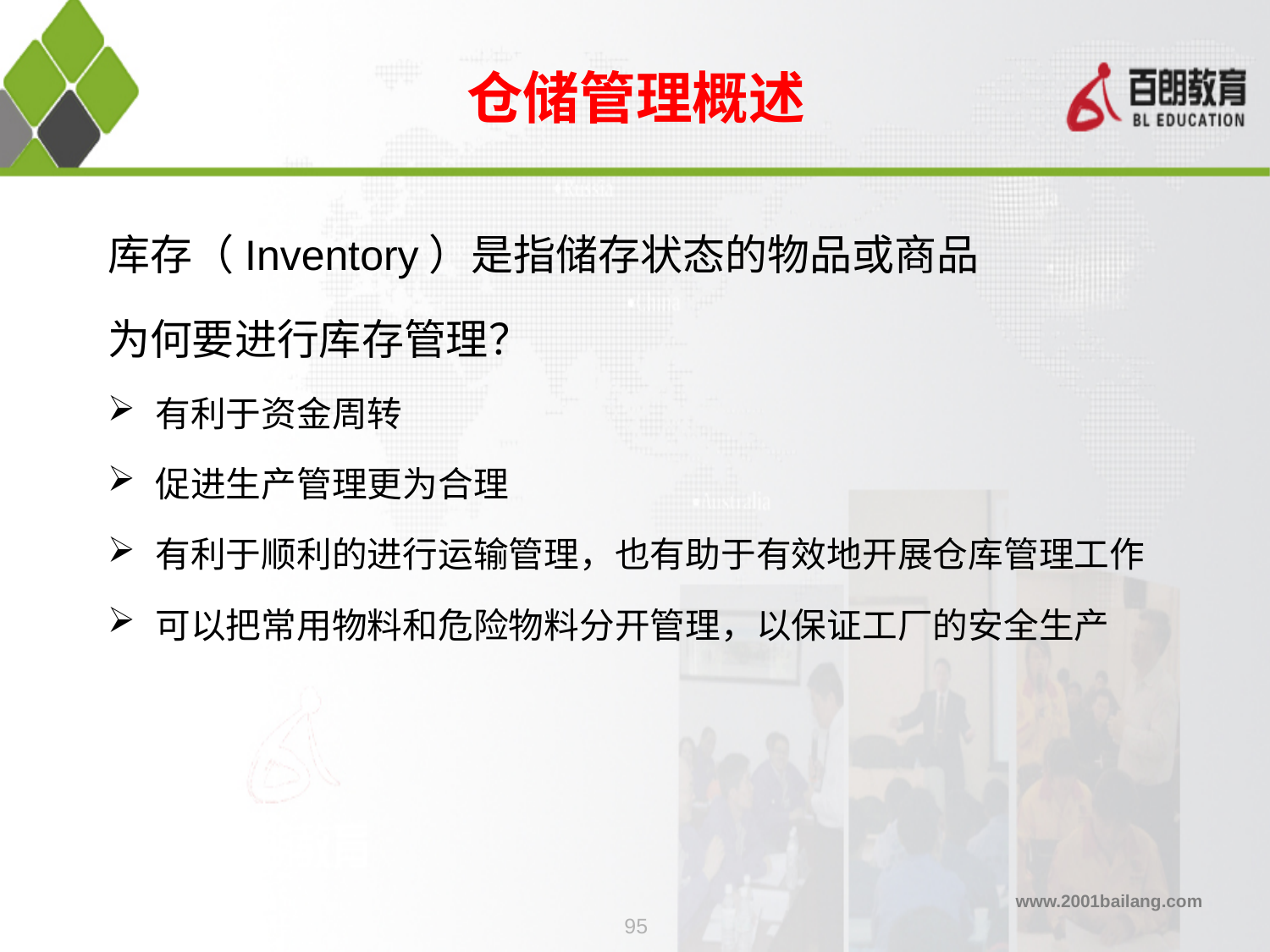

仓储管理概述
库存（Inventory）是指储存状态的物品或商品
为何要进行库存管理？
有利于资金周转
促进生产管理更为合理
有利于顺利的进行运输管理，也有助于有效地开展仓库管理工作
可以把常用物料和危险物料分开管理，以保证工厂的安全生产
95